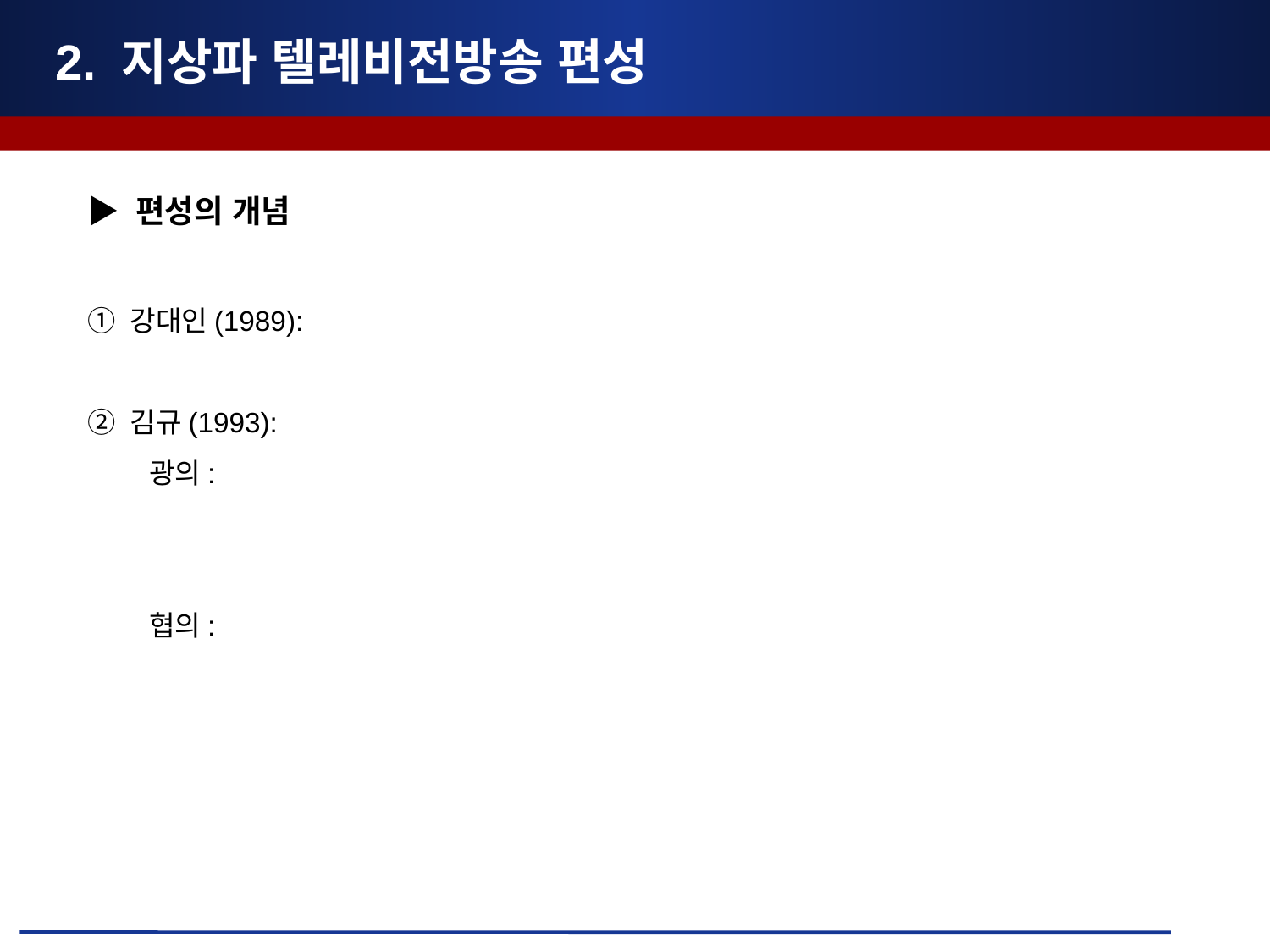

# 2. 지상파 텔레비전방송 편성
▶ 편성의 개념

① 강대인(1989):

② 김규(1993):
       광의:

       협의: